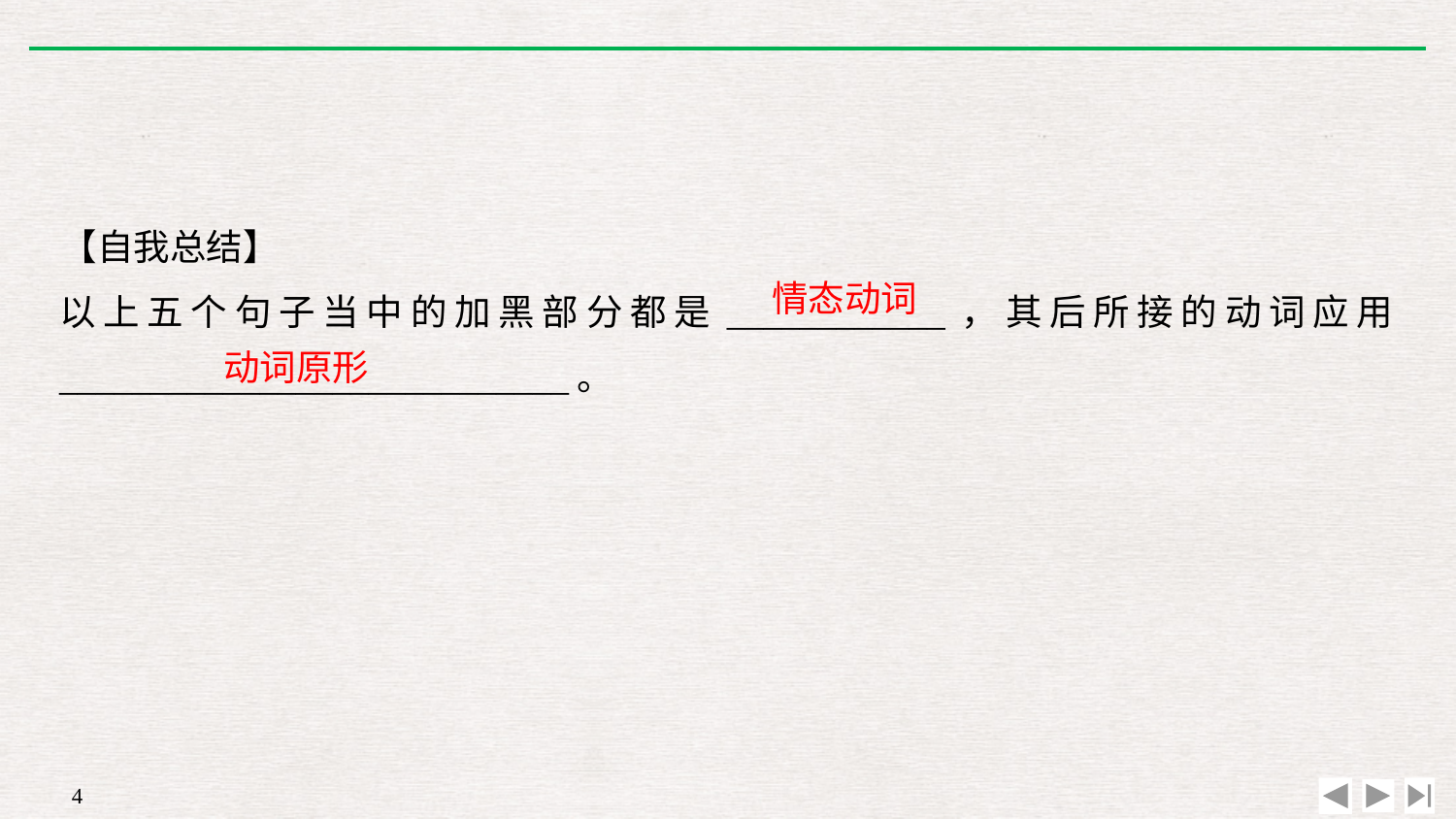

【自我总结】
以上五个句子当中的加黑部分都是____________，其后所接的动词应用____________________________。
情态动词
动词原形